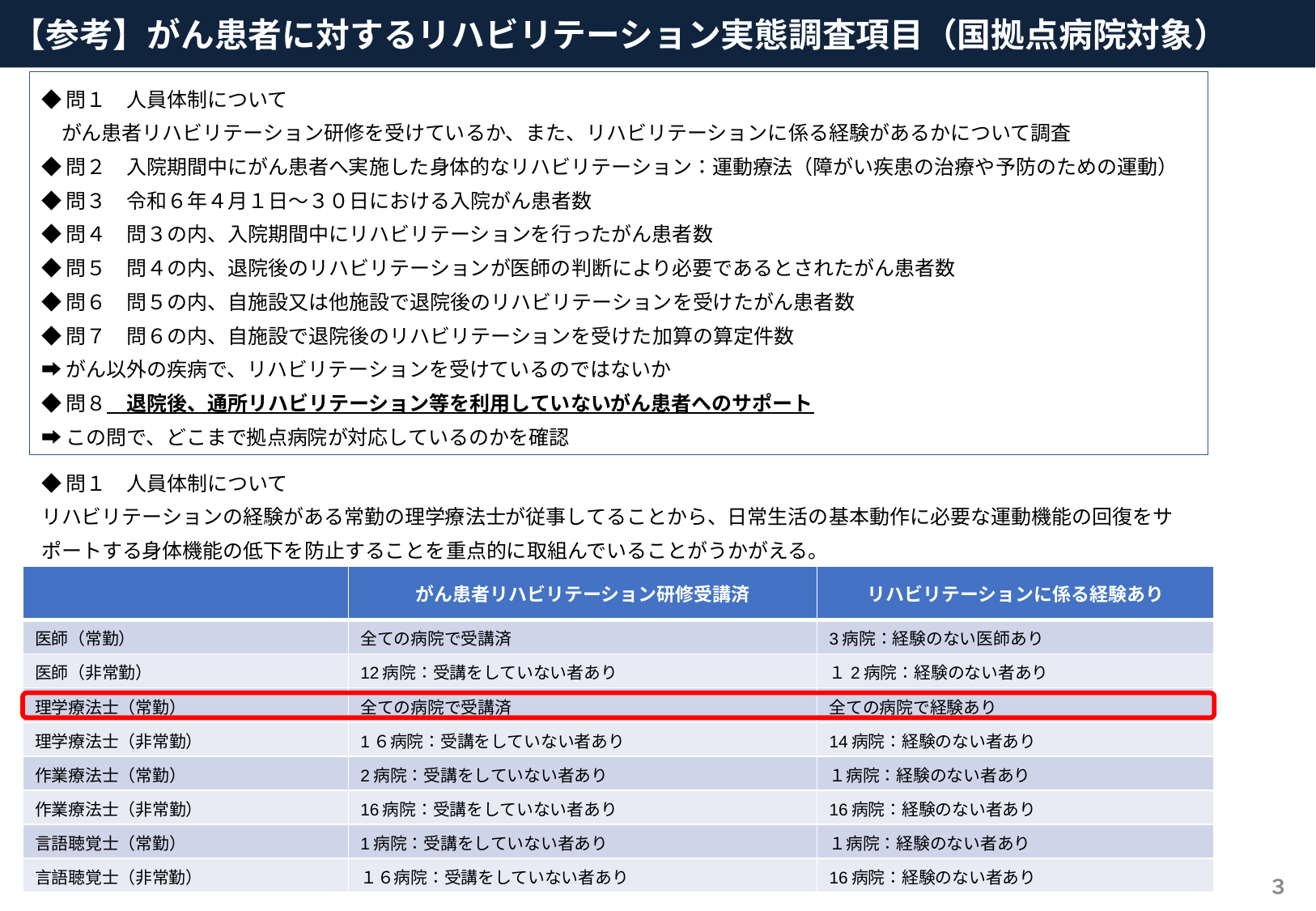

【参考】がん患者に対するリハビリテーション実態調査項目（国拠点病院対象）
◆問１　人員体制について
　がん患者リハビリテーション研修を受けているか、また、リハビリテーションに係る経験があるかについて調査
◆問２　入院期間中にがん患者へ実施した身体的なリハビリテーション：運動療法（障がい疾患の治療や予防のための運動）
◆問３　令和６年４月１日～３０日における入院がん患者数
◆問４　問３の内、入院期間中にリハビリテーションを行ったがん患者数
◆問５　問４の内、退院後のリハビリテーションが医師の判断により必要であるとされたがん患者数
◆問６　問５の内、自施設又は他施設で退院後のリハビリテーションを受けたがん患者数
◆問７　問６の内、自施設で退院後のリハビリテーションを受けた加算の算定件数
➡がん以外の疾病で、リハビリテーションを受けているのではないか
◆問８　退院後、通所リハビリテーション等を利用していないがん患者へのサポート
➡この問で、どこまで拠点病院が対応しているのかを確認
◆問１　人員体制について
リハビリテーションの経験がある常勤の理学療法士が従事してることから、日常生活の基本動作に必要な運動機能の回復をサポートする身体機能の低下を防止することを重点的に取組んでいることがうかがえる。
|  | がん患者リハビリテーション研修受講済 | リハビリテーションに係る経験あり |
| --- | --- | --- |
| 医師（常勤） | 全ての病院で受講済 | 3病院：経験のない医師あり |
| 医師（非常勤） | 12病院：受講をしていない者あり | １2病院：経験のない者あり |
| 理学療法士（常勤） | 全ての病院で受講済 | 全ての病院で経験あり |
| 理学療法士（非常勤） | 1６病院：受講をしていない者あり | 14病院：経験のない者あり |
| 作業療法士（常勤） | 2病院：受講をしていない者あり | １病院：経験のない者あり |
| 作業療法士（非常勤） | 16病院：受講をしていない者あり | 16病院：経験のない者あり |
| 言語聴覚士（常勤） | 1病院：受講をしていない者あり | １病院：経験のない者あり |
| 言語聴覚士（非常勤） | １６病院：受講をしていない者あり | 16病院：経験のない者あり |

4
３